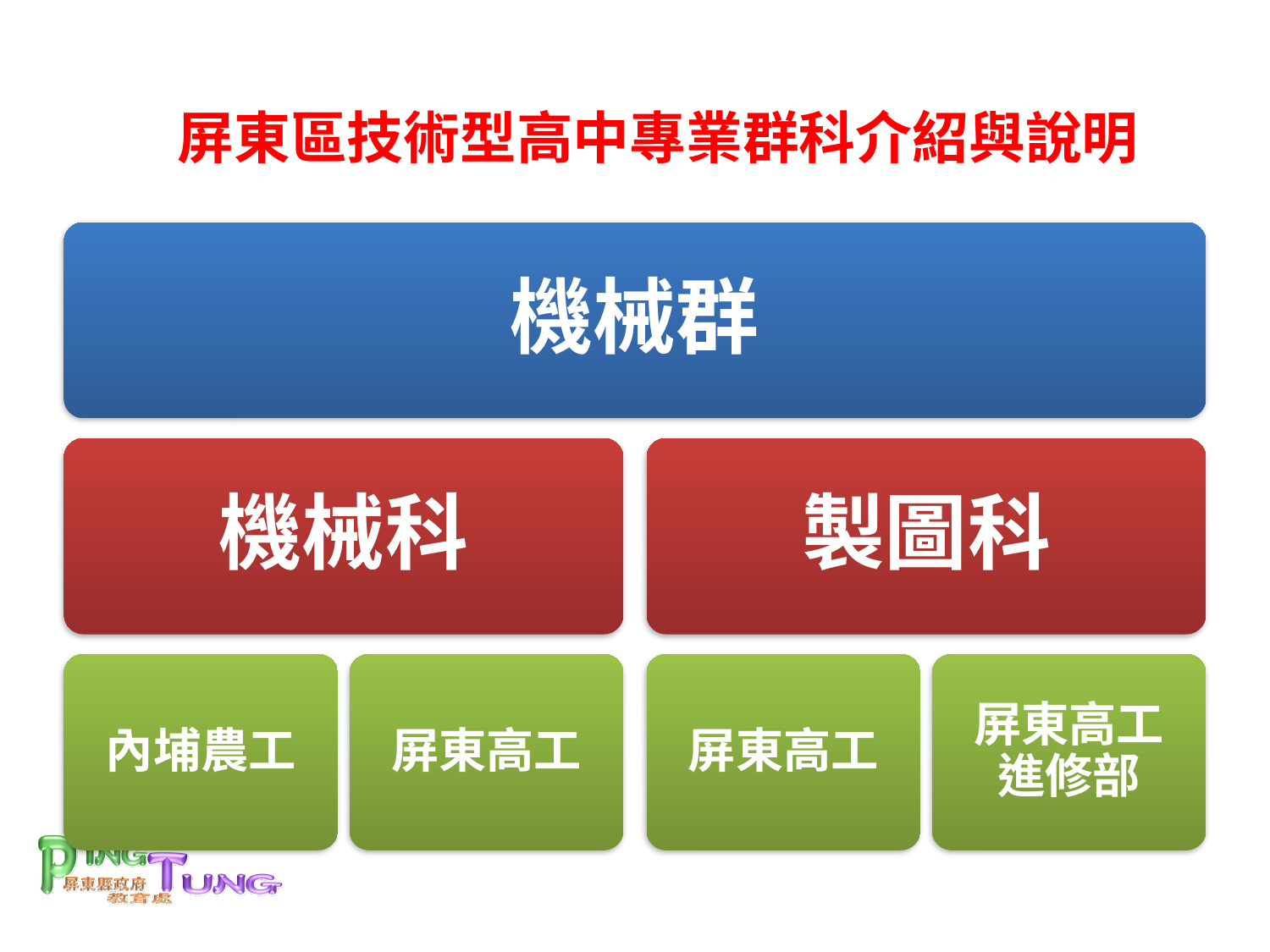

屏東區技術型高中專業群科介紹與說明

機械群

機械科
製圖科

內埔農工
屏東高工
屏東高工
屏東高工進修部